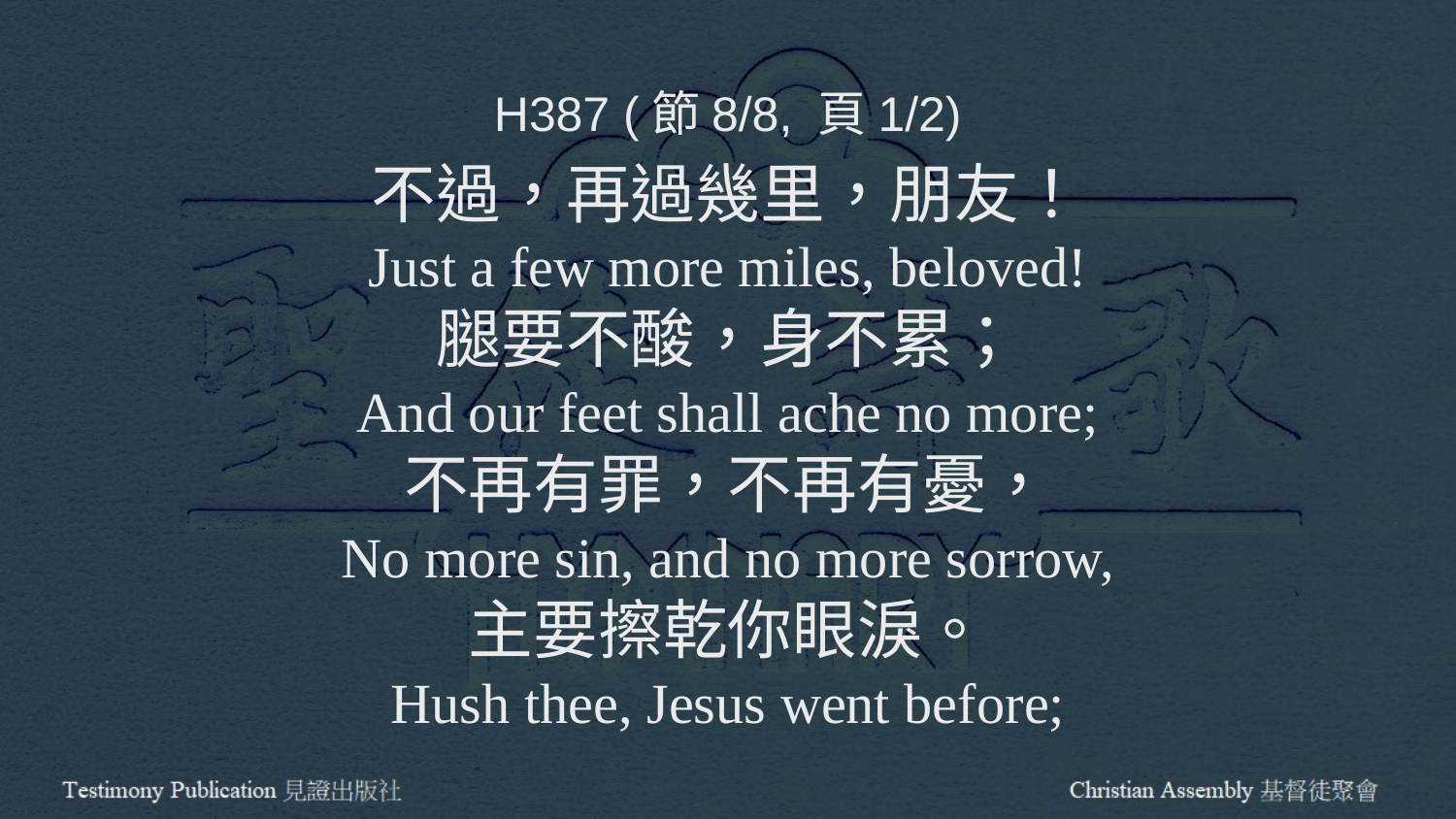

H387 (節8/8, 頁1/2)
不過，再過幾里，朋友！
Just a few more miles, beloved!
腿要不酸，身不累；
And our feet shall ache no more;
不再有罪，不再有憂，
No more sin, and no more sorrow,
主要擦乾你眼淚。
Hush thee, Jesus went before;